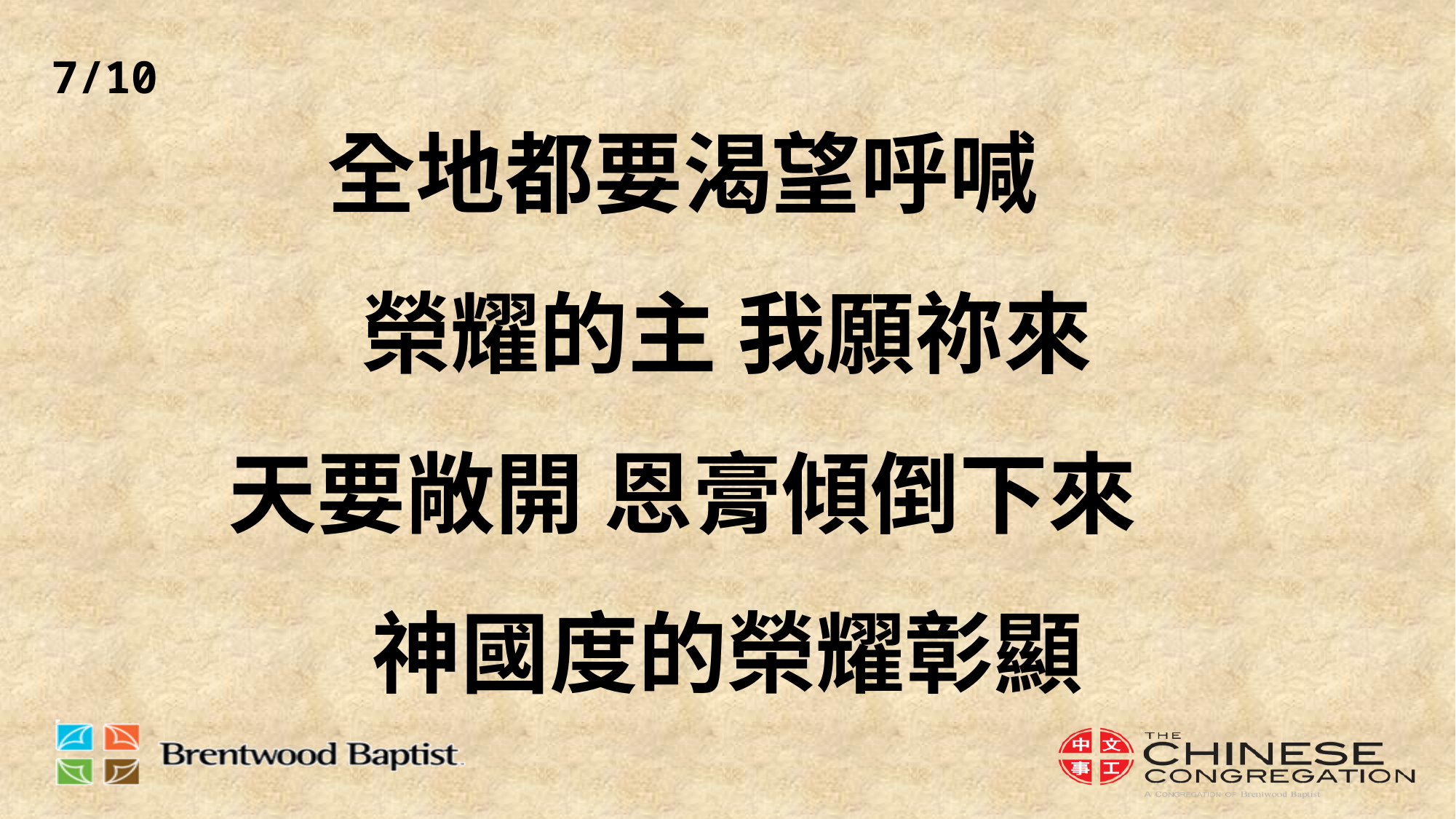

7/10
# 全地都要渴望呼喊　 榮耀的主 我願祢來 天要敞開 恩膏傾倒下來　 神國度的榮耀彰顯